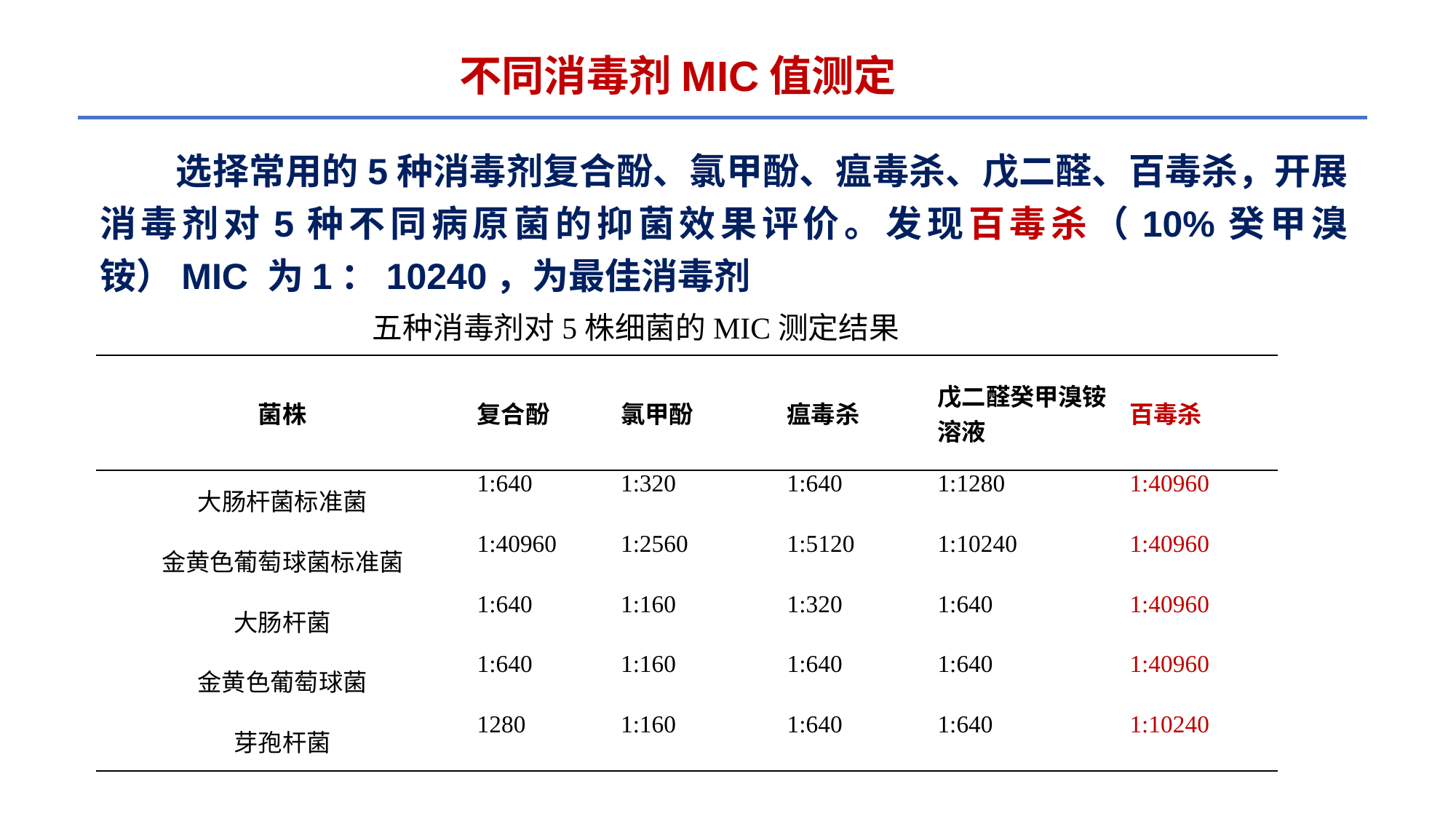

不同消毒剂MIC值测定
        选择常用的5种消毒剂复合酚、氯甲酚、瘟毒杀、戊二醛、百毒杀，开展消毒剂对5种不同病原菌的抑菌效果评价。发现百毒杀（10%癸甲溴铵）MIC 为1：10240，为最佳消毒剂
五种消毒剂对5株细菌的MIC测定结果
| 菌株 | 复合酚 | 氯甲酚 | 瘟毒杀 | 戊二醛癸甲溴铵溶液 | 百毒杀 |
| --- | --- | --- | --- | --- | --- |
| 大肠杆菌标准菌 | 1:640 | 1:320 | 1:640 | 1:1280 | 1:40960 |
| 金黄色葡萄球菌标准菌 | 1:40960 | 1:2560 | 1:5120 | 1:10240 | 1:40960 |
| 大肠杆菌 | 1:640 | 1:160 | 1:320 | 1:640 | 1:40960 |
| 金黄色葡萄球菌 | 1:640 | 1:160 | 1:640 | 1:640 | 1:40960 |
| 芽孢杆菌 | 1280 | 1:160 | 1:640 | 1:640 | 1:10240 |